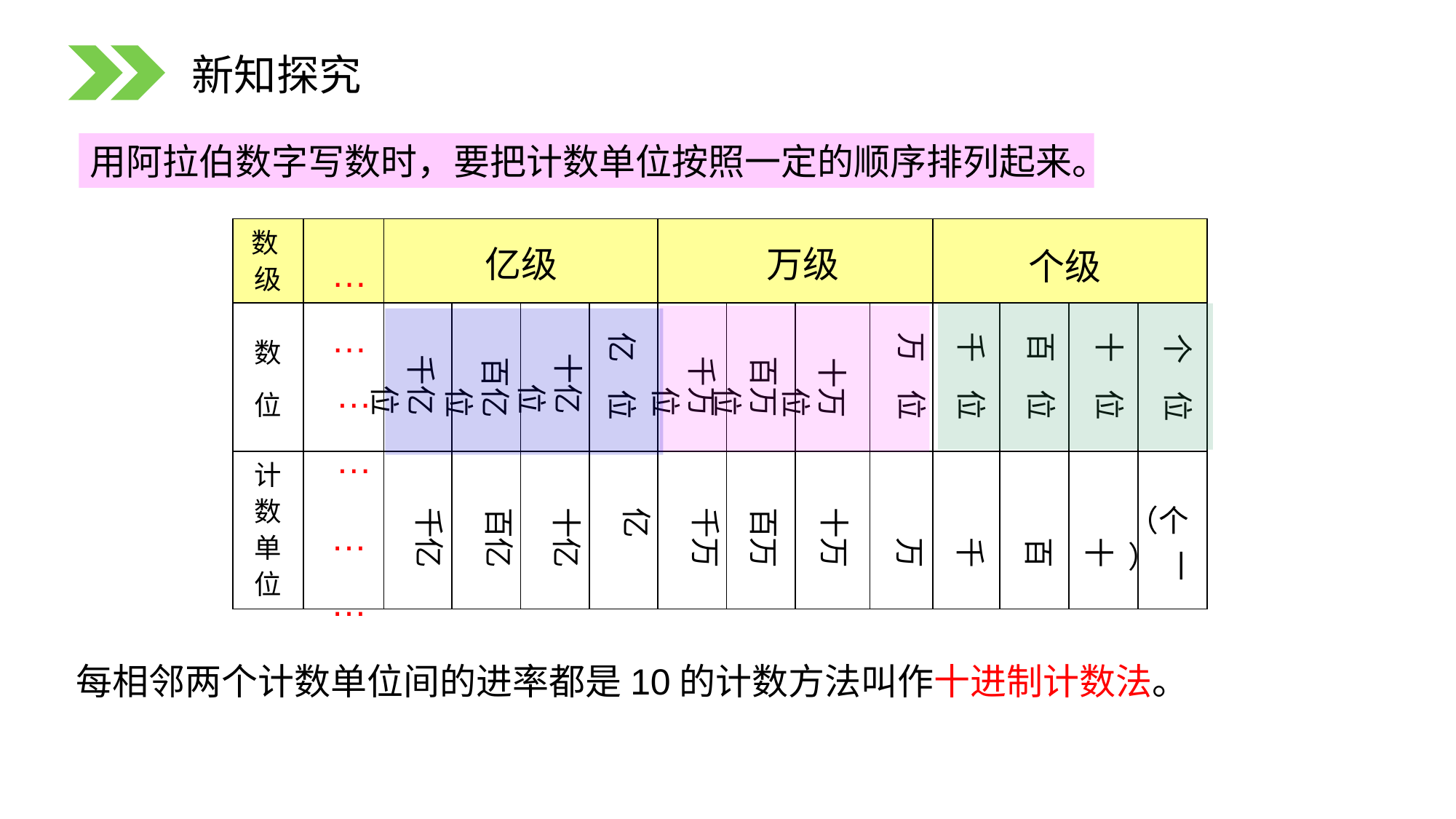

新知探究
用阿拉伯数字写数时，要把计数单位按照一定的顺序排列起来。
| 数 级 |  |  |  |  |  |  |  |  |  |  |  |  |  |
| --- | --- | --- | --- | --- | --- | --- | --- | --- | --- | --- | --- | --- | --- |
| 数 位 |  |  |  |  |  |  |  |  |  |  |  |  |  |
| 计数单位 |  |  |  |  |  |  |  |  |  |  |  |  |  |
……
亿级
万级
个级

十亿位
亿    位

万    位

千    位

百    位

十    位

个    位

千亿位
千万位
百万位
百亿位
十万位
……

……
（个）
千亿
百亿
十亿
亿
千万
百万
十万
万
千
百
十
一
每相邻两个计数单位间的进率都是10的计数方法叫作十进制计数法。